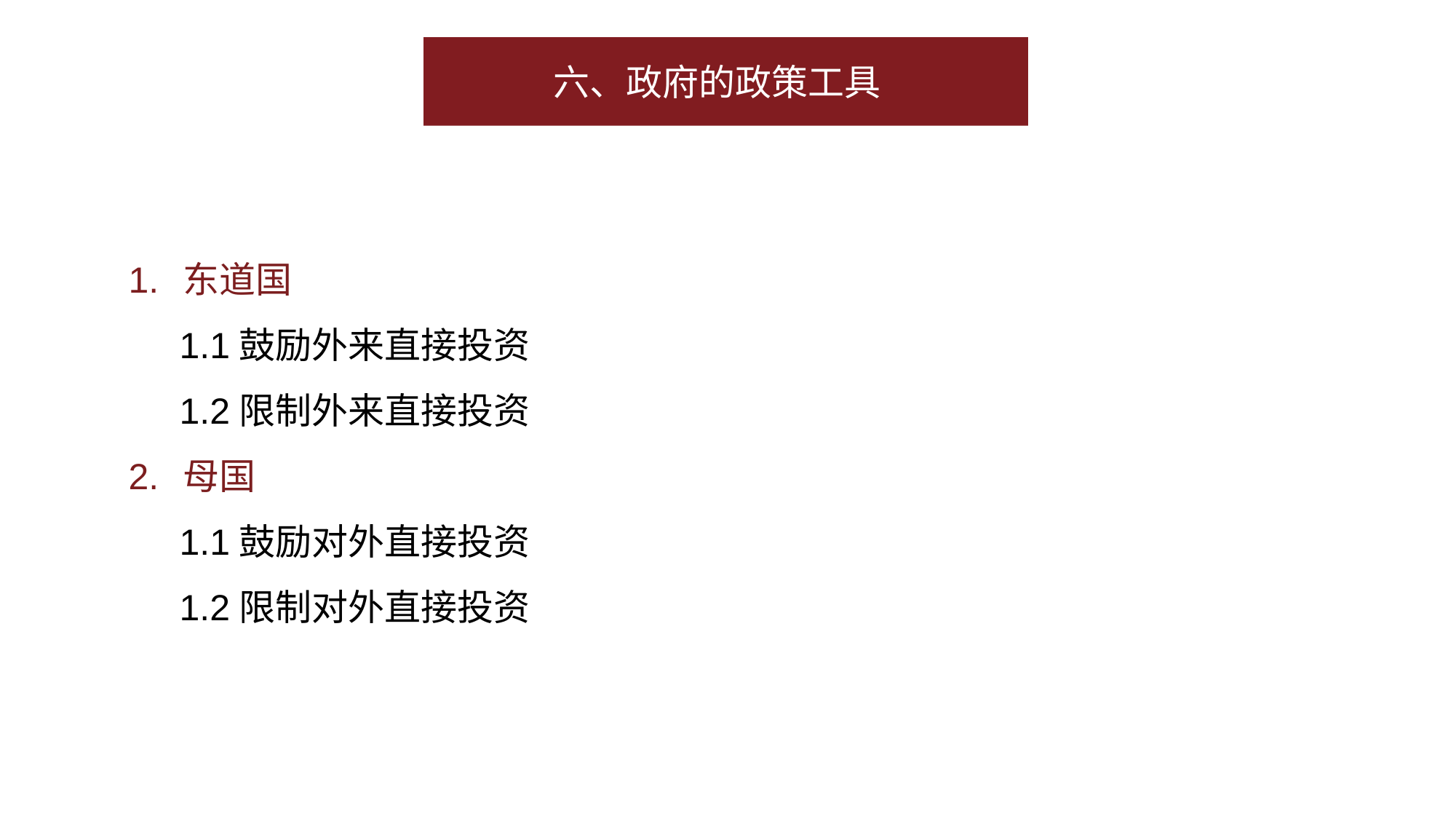

六、政府的政策工具
东道国
     1.1鼓励外来直接投资
     1.2限制外来直接投资
母国
     1.1鼓励对外直接投资
     1.2限制对外直接投资